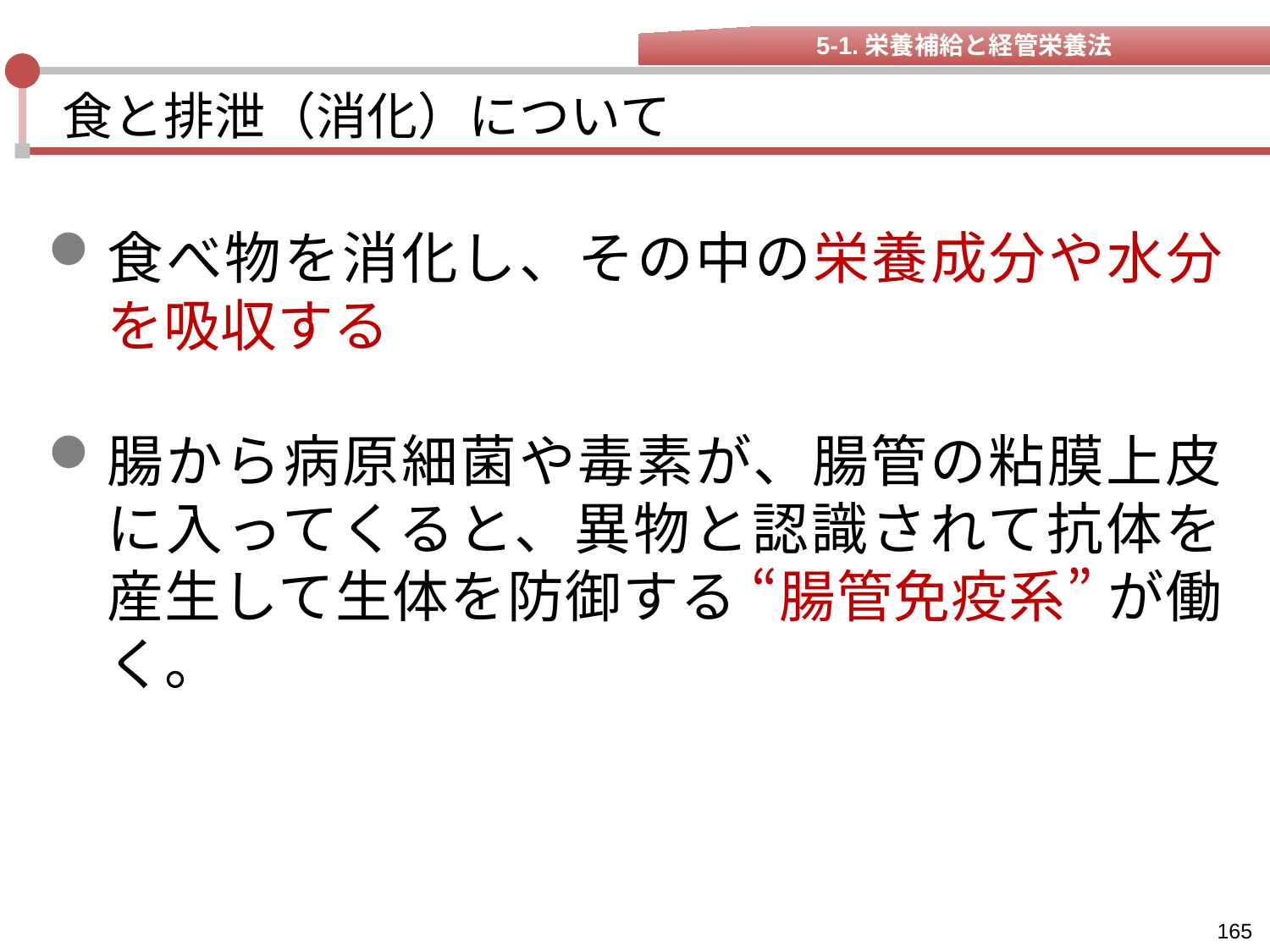

5-1.栄養補給と経管栄養法
# 食と排泄（消化）について
食べ物を消化し、その中の栄養成分や水分を吸収する

腸から病原細菌や毒素が、腸管の粘膜上皮に入ってくると、異物と認識されて抗体を産生して生体を防御する “腸管免疫系” が働く。
165